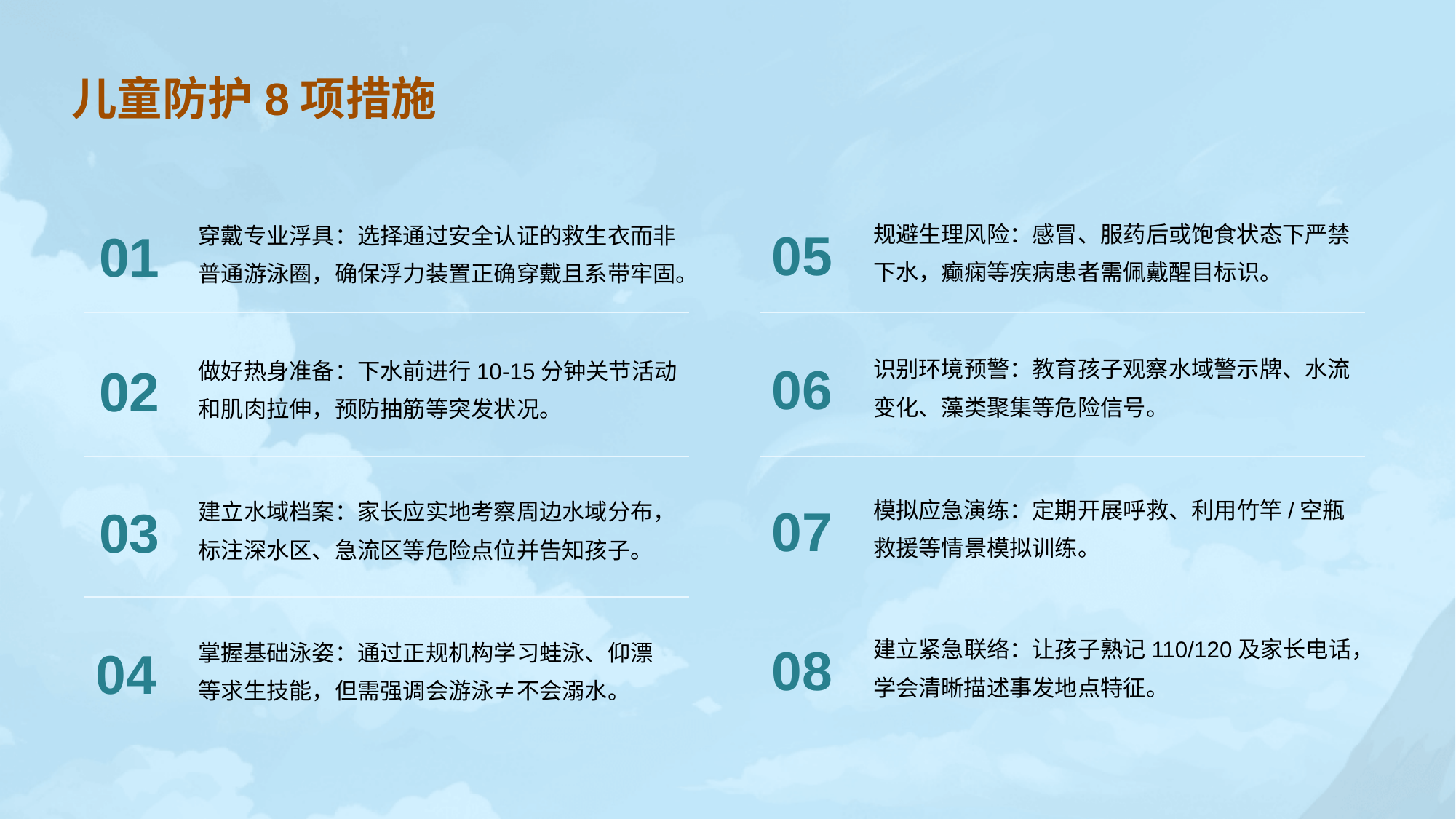

儿童防护8项措施
规避生理风险：感冒、服药后或饱食状态下严禁下水，癫痫等疾病患者需佩戴醒目标识。
穿戴专业浮具：选择通过安全认证的救生衣而非普通游泳圈，确保浮力装置正确穿戴且系带牢固。
05
01
识别环境预警：教育孩子观察水域警示牌、水流变化、藻类聚集等危险信号。
做好热身准备：下水前进行10-15分钟关节活动和肌肉拉伸，预防抽筋等突发状况。
06
02
模拟应急演练：定期开展呼救、利用竹竿/空瓶救援等情景模拟训练。
建立水域档案：家长应实地考察周边水域分布，标注深水区、急流区等危险点位并告知孩子。
07
03
建立紧急联络：让孩子熟记110/120及家长电话，学会清晰描述事发地点特征。
掌握基础泳姿：通过正规机构学习蛙泳、仰漂等求生技能，但需强调会游泳≠不会溺水。
08
04